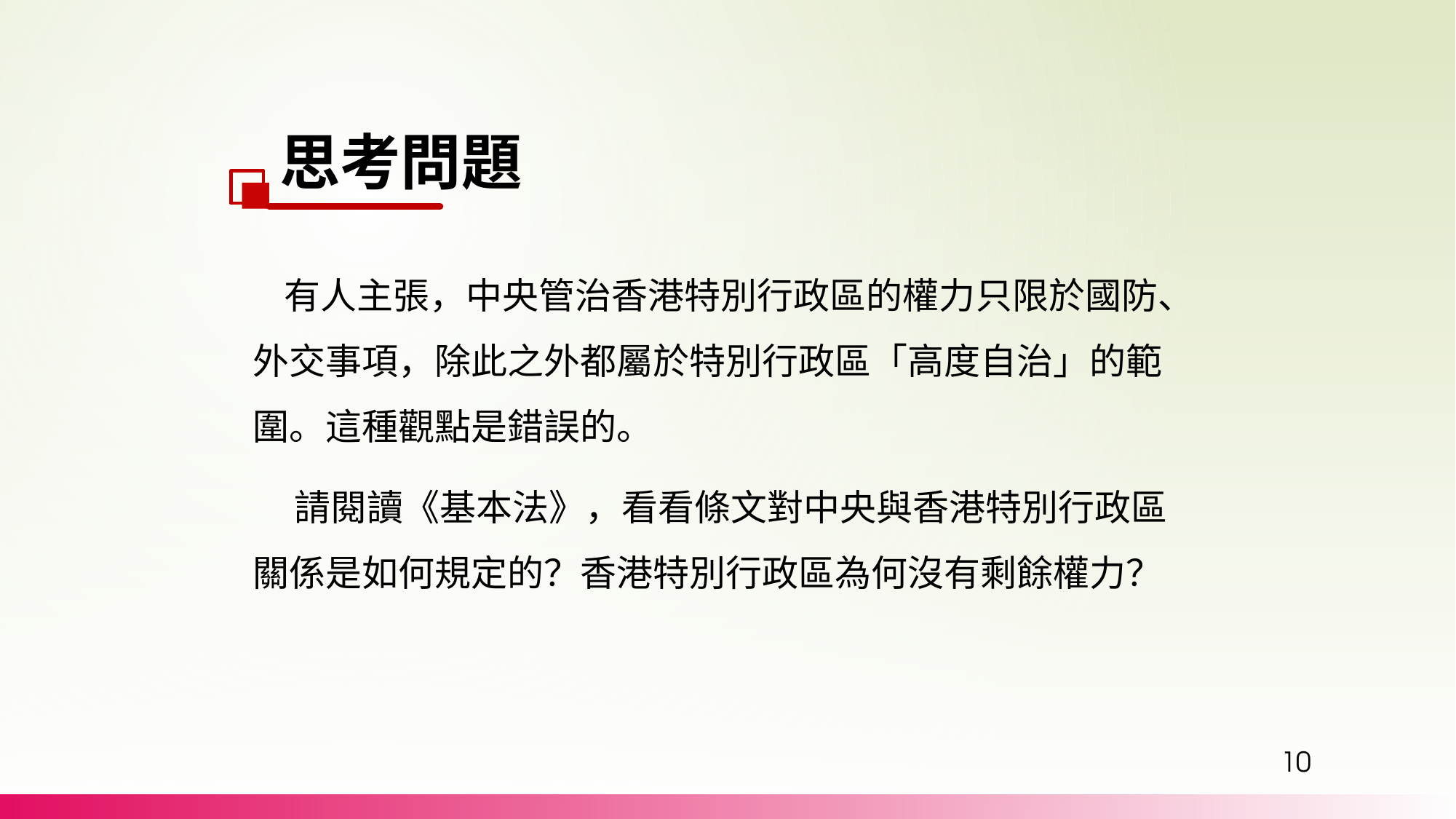

思考問題

    有人主張，中央管治香港特別行政區的權力只限於國防、外交事項，除此之外都屬於特別行政區「高度自治」的範圍。這種觀點是錯誤的。
    請閱讀《基本法》，看看條文對中央與香港特別行政區關係是如何規定的？香港特別行政區為何沒有剩餘權力？

10